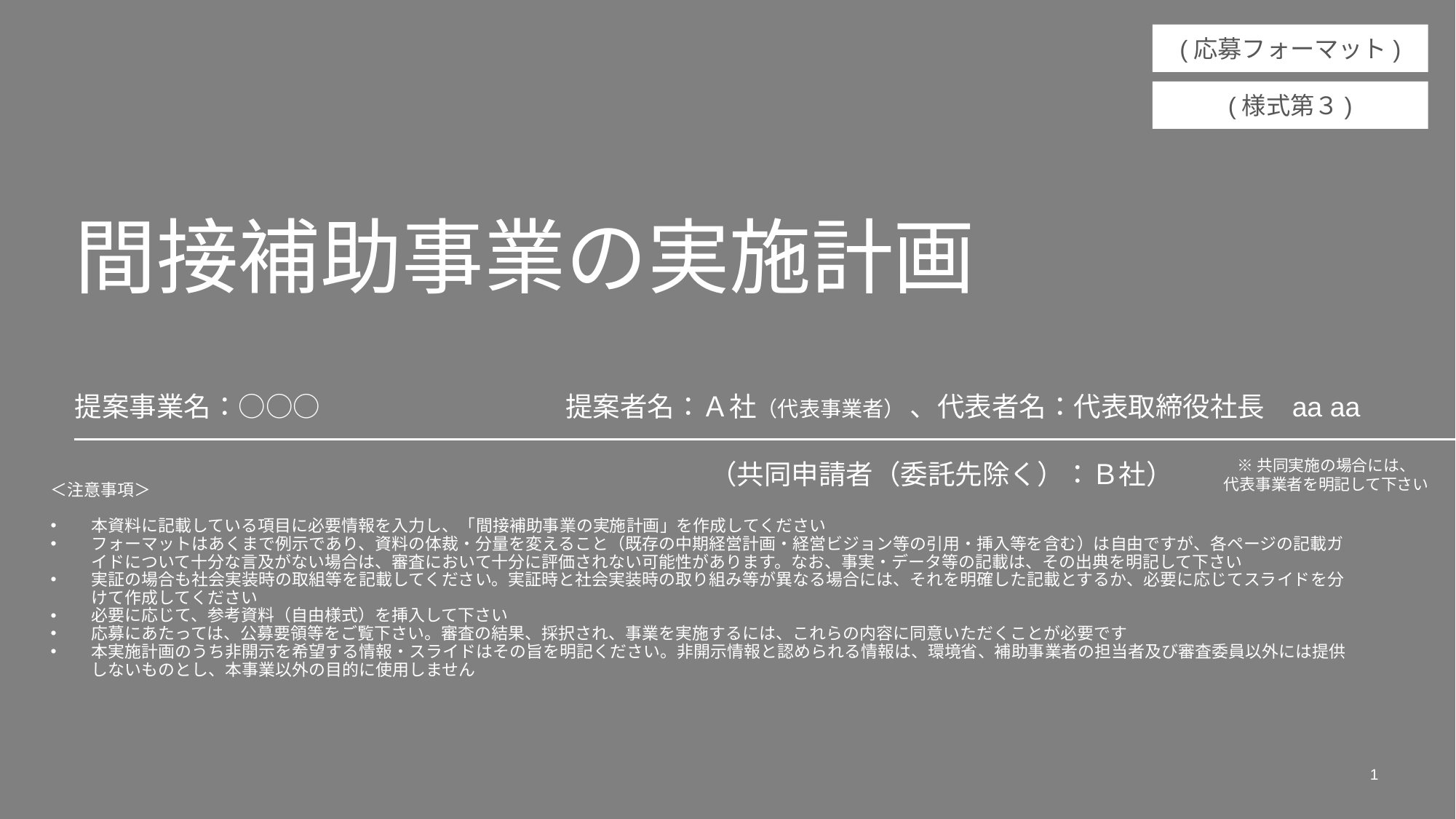

(応募フォーマット)
(様式第３)
# 間接補助事業の実施計画 提案事業名：○○○	提案者名：Ａ社（代表事業者） 、代表者名：代表取締役社長　aa aa
（共同申請者（委託先除く）：Ｂ社）
※共同実施の場合には、
代表事業者を明記して下さい
＜注意事項＞

本資料に記載している項目に必要情報を入力し、「間接補助事業の実施計画」を作成してください
フォーマットはあくまで例示であり、資料の体裁・分量を変えること（既存の中期経営計画・経営ビジョン等の引用・挿入等を含む）は自由ですが、各ページの記載ガイドについて十分な言及がない場合は、審査において十分に評価されない可能性があります。なお、事実・データ等の記載は、その出典を明記して下さい
実証の場合も社会実装時の取組等を記載してください。実証時と社会実装時の取り組み等が異なる場合には、それを明確した記載とするか、必要に応じてスライドを分けて作成してください
必要に応じて、参考資料（自由様式）を挿入して下さい
応募にあたっては、公募要領等をご覧下さい。審査の結果、採択され、事業を実施するには、これらの内容に同意いただくことが必要です
本実施計画のうち非開示を希望する情報・スライドはその旨を明記ください。非開示情報と認められる情報は、環境省、補助事業者の担当者及び審査委員以外には提供しないものとし、本事業以外の目的に使用しません